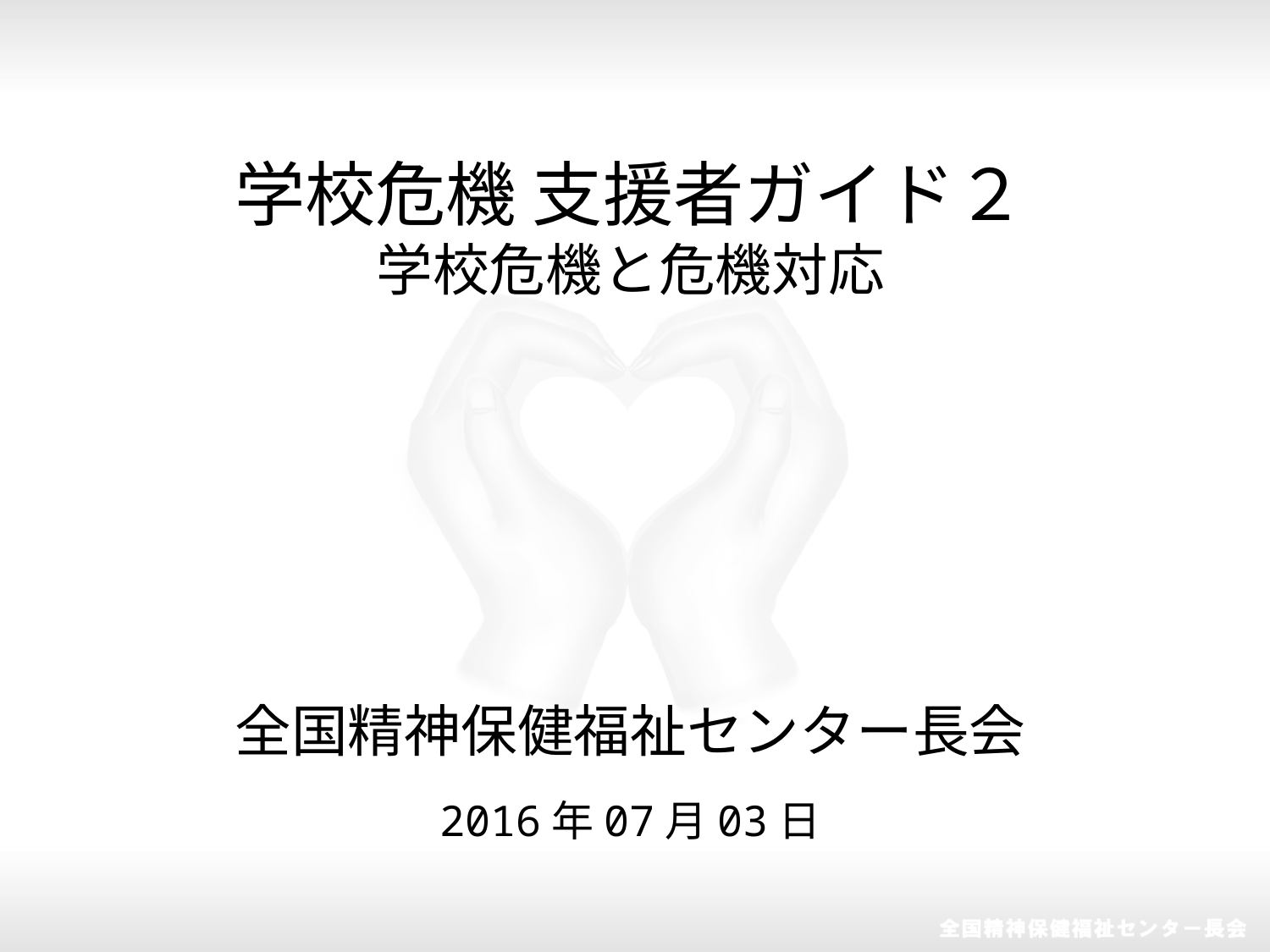

学校危機 支援者ガイド２
学校危機と危機対応
全国精神保健福祉センター長会
2016年07月03日